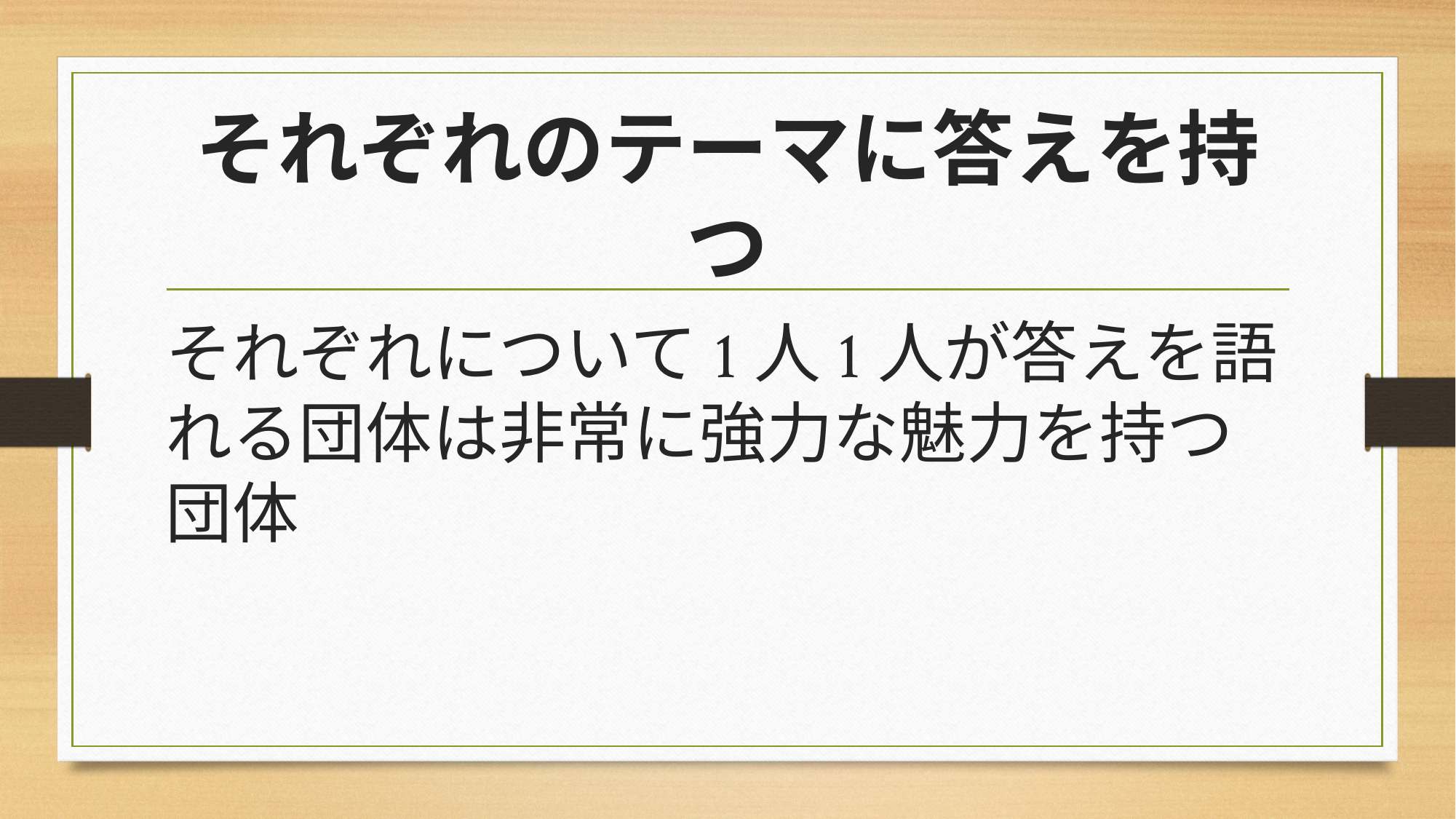

# それぞれのテーマに答えを持つ
それぞれについて1人1人が答えを語れる団体は非常に強力な魅力を持つ団体